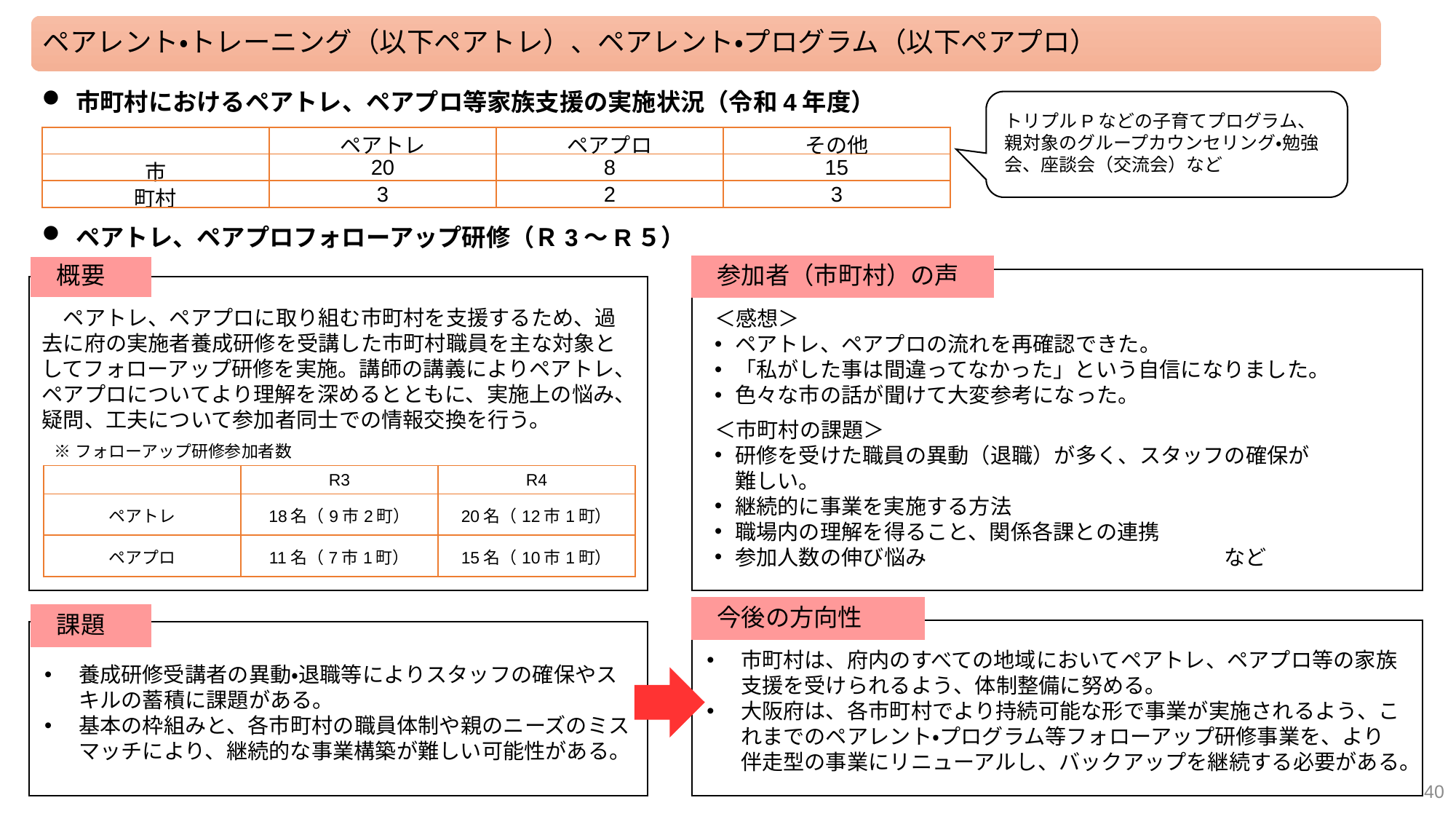

ペアレント・トレーニング（以下ペアトレ）、ペアレント・プログラム（以下ペアプロ）
市町村におけるペアトレ、ペアプロ等家族支援の実施状況（令和4年度）

トリプルPなどの子育てプログラム、親対象のグループカウンセリング・勉強会、座談会（交流会）など
|  | ペアトレ | ペアプロ | その他 |
| --- | --- | --- | --- |
| 市 | 20 | 8 | 15 |
| 町村 | 3 | 2 | 3 |
ペアトレ、ペアプロフォローアップ研修（Ｒ3～R５）
参加者（市町村）の声
概要

　ペアトレ、ペアプロに取り組む市町村を支援するため、過去に府の実施者養成研修を受講した市町村職員を主な対象としてフォローアップ研修を実施。講師の講義によりペアトレ、ペアプロについてより理解を深めるとともに、実施上の悩み、疑問、工夫について参加者同士での情報交換を行う。

＜感想＞
ペアトレ、ペアプロの流れを再確認できた。
「私がした事は間違ってなかった」という自信になりました。
色々な市の話が聞けて大変参考になった。
＜市町村の課題＞
研修を受けた職員の異動（退職）が多く、スタッフの確保が難しい。
継続的に事業を実施する方法
職場内の理解を得ること、関係各課との連携
参加人数の伸び悩み　　　　　　　　　　　　　　など
※フォローアップ研修参加者数
|  | R3 | R4 |
| --- | --- | --- |
| ペアトレ | 18名（9市2町） | 20名（12市1町） |
| ペアプロ | 11名（7市1町） | 15名（10市1町） |
今後の方向性
課題

養成研修受講者の異動・退職等によりスタッフの確保やスキルの蓄積に課題がある。
基本の枠組みと、各市町村の職員体制や親のニーズのミスマッチにより、継続的な事業構築が難しい可能性がある。

市町村は、府内のすべての地域においてペアトレ、ペアプロ等の家族支援を受けられるよう、体制整備に努める。
大阪府は、各市町村でより持続可能な形で事業が実施されるよう、これまでのペアレント・プログラム等フォローアップ研修事業を、より伴走型の事業にリニューアルし、バックアップを継続する必要がある。

40